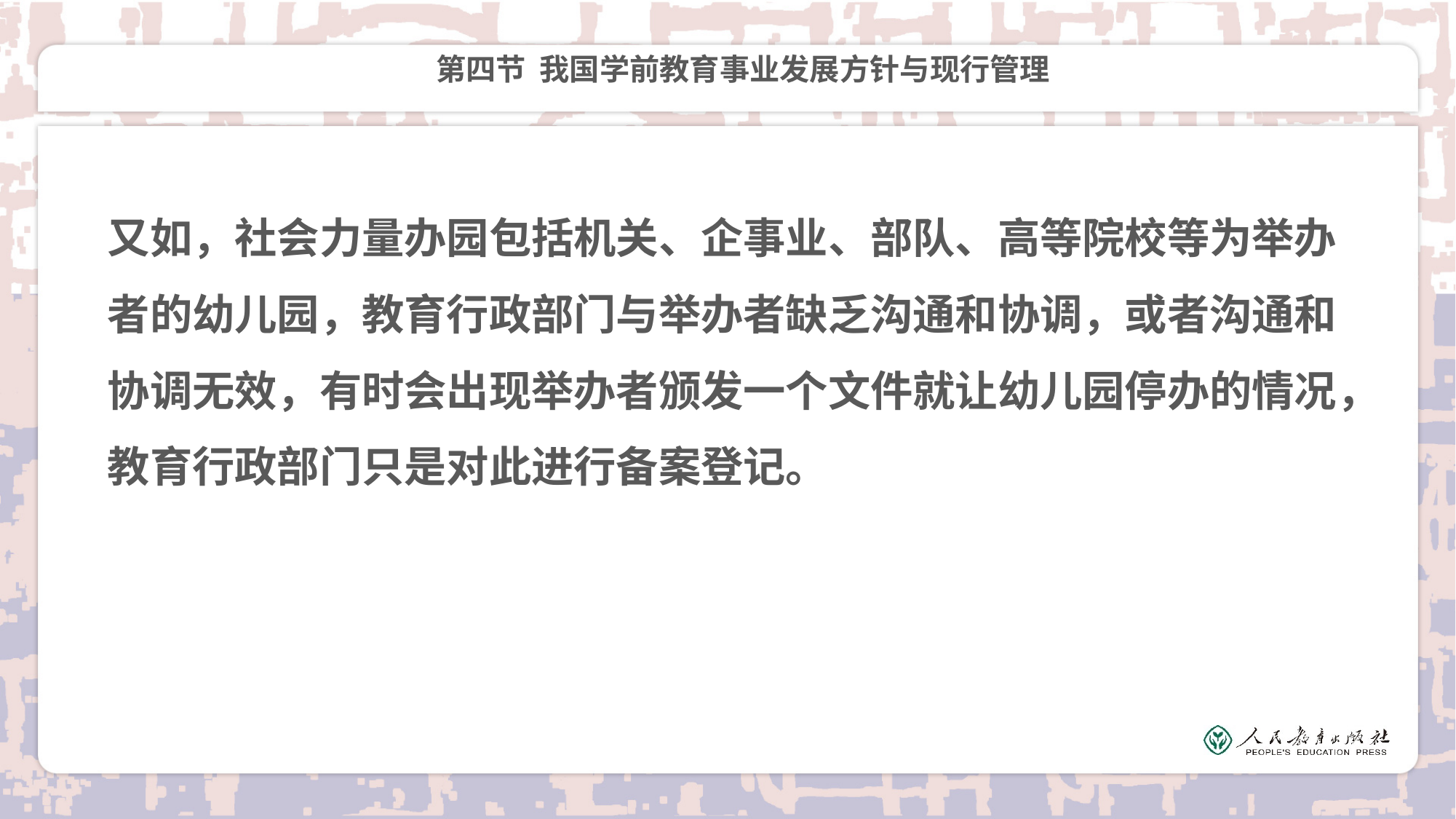

# 第四节  我国学前教育事业发展方针与现行管理
又如，社会力量办园包括机关、企事业、部队、高等院校等为举办者的幼儿园，教育行政部门与举办者缺乏沟通和协调，或者沟通和协调无效，有时会出现举办者颁发一个文件就让幼儿园停办的情况，教育行政部门只是对此进行备案登记。